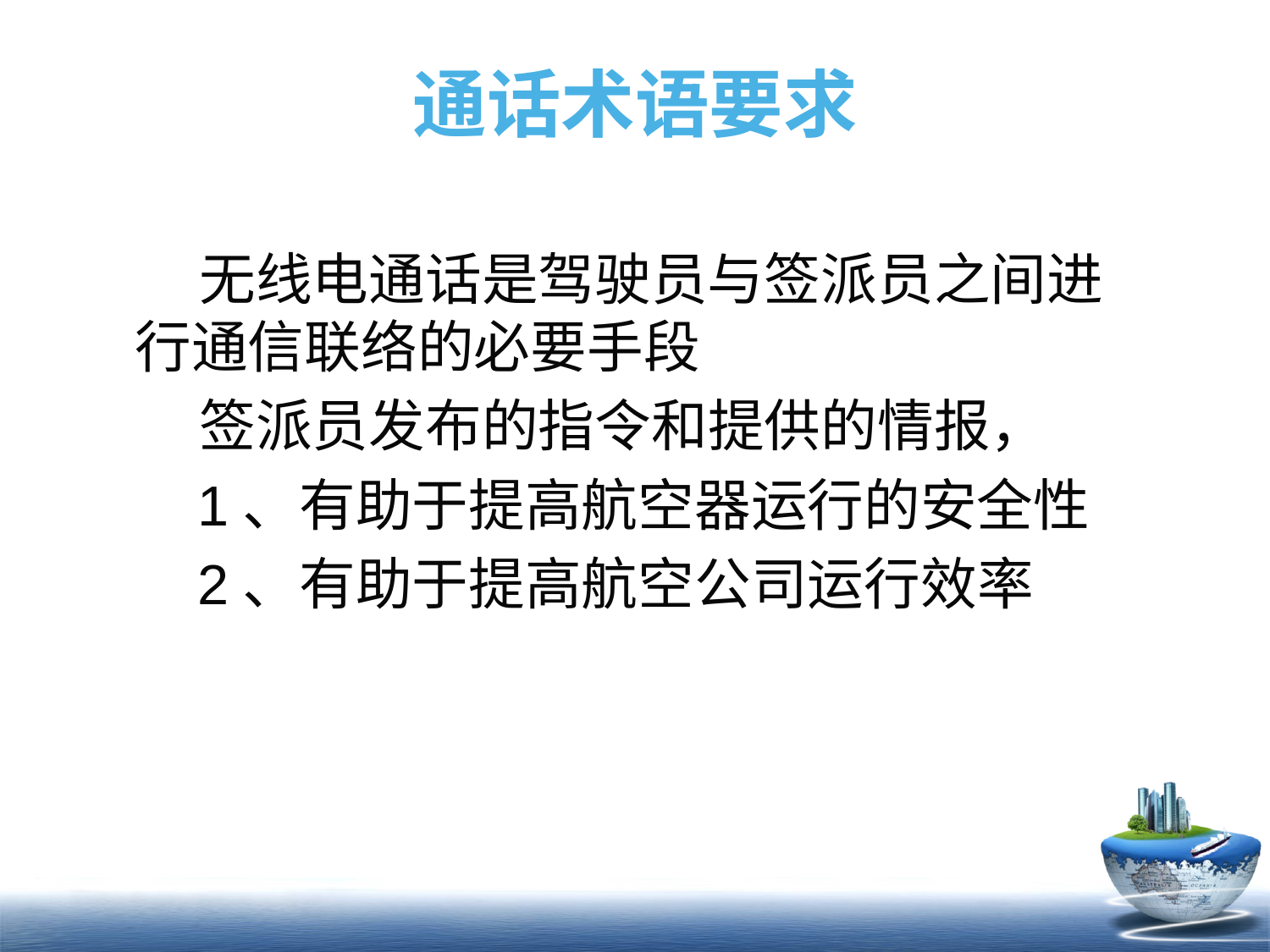

# 通话术语要求
    无线电通话是驾驶员与签派员之间进行通信联络的必要手段
    签派员发布的指令和提供的情报，
    1、有助于提高航空器运行的安全性
    2、有助于提高航空公司运行效率